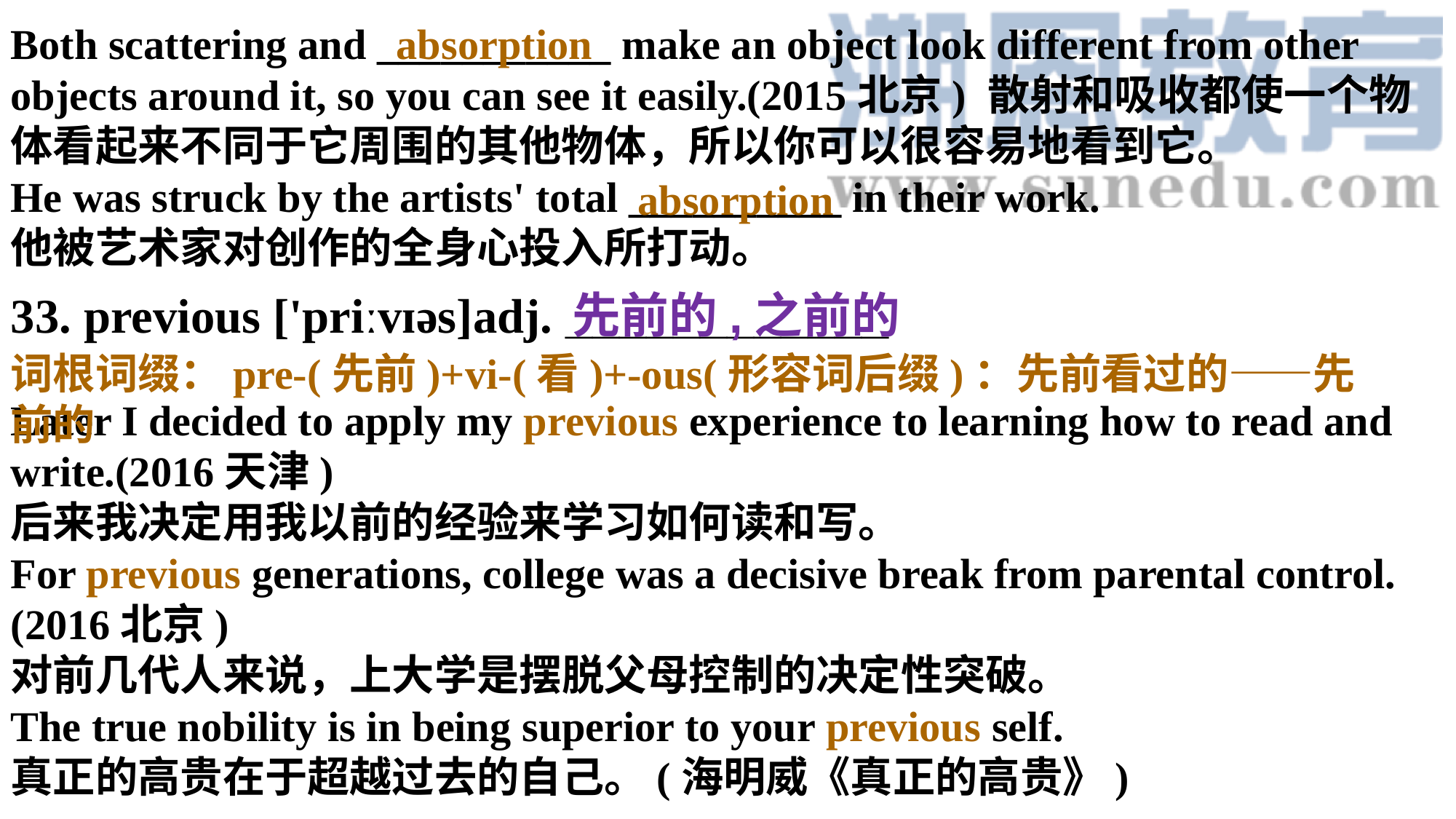

Both scattering and ___________ make an object look different from other objects around it, so you can see it easily.(2015北京) 散射和吸收都使一个物体看起来不同于它周围的其他物体，所以你可以很容易地看到它。
He was struck by the artists' total __________ in their work.
他被艺术家对创作的全身心投入所打动。
absorption
absorption
33. previous ['priːvɪəs]adj. ____________

Later I decided to apply my previous experience to learning how to read and write.(2016天津)
后来我决定用我以前的经验来学习如何读和写。For previous generations, college was a decisive break from parental control.(2016北京)对前几代人来说，上大学是摆脱父母控制的决定性突破。The true nobility is in being superior to your previous self.真正的高贵在于超越过去的自己。(海明威《真正的高贵》)
先前的,之前的
词根词缀：pre-(先前)+vi-(看)+-ous(形容词后缀)：先前看过的——先前的